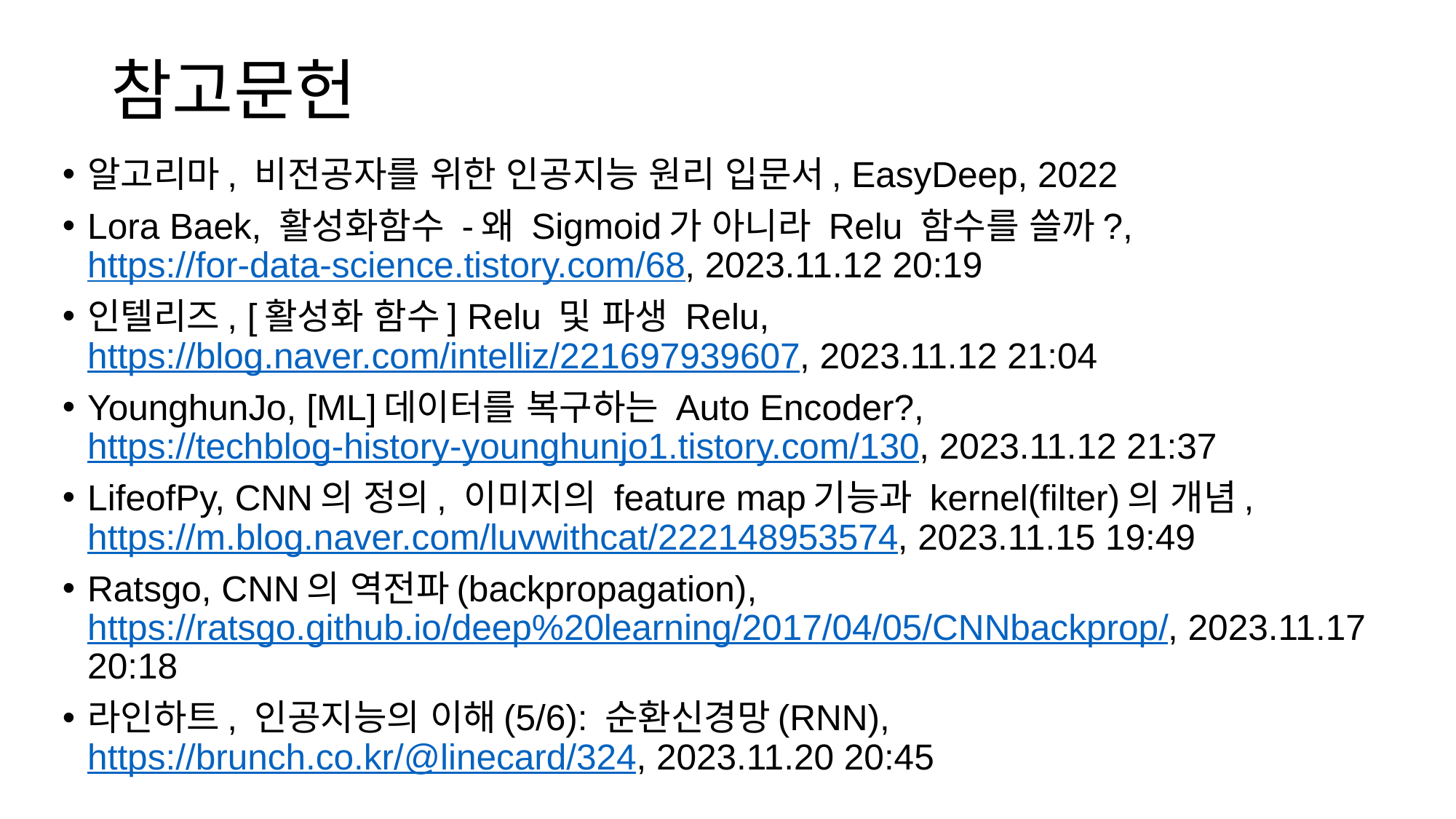

# 참고문헌
알고리마, 비전공자를 위한 인공지능 원리 입문서, EasyDeep, 2022
Lora Baek, 활성화함수 -왜 Sigmoid가 아니라 Relu 함수를 쓸까?, https://for-data-science.tistory.com/68, 2023.11.12 20:19
인텔리즈, [활성화 함수] Relu 및 파생 Relu, https://blog.naver.com/intelliz/221697939607, 2023.11.12 21:04
YounghunJo, [ML]데이터를 복구하는 Auto Encoder?, https://techblog-history-younghunjo1.tistory.com/130, 2023.11.12 21:37
LifeofPy, CNN의 정의, 이미지의 feature map기능과 kernel(filter)의 개념, https://m.blog.naver.com/luvwithcat/222148953574, 2023.11.15 19:49
Ratsgo, CNN의 역전파(backpropagation), https://ratsgo.github.io/deep%20learning/2017/04/05/CNNbackprop/, 2023.11.17 20:18
라인하트, 인공지능의 이해(5/6): 순환신경망(RNN), https://brunch.co.kr/@linecard/324, 2023.11.20 20:45